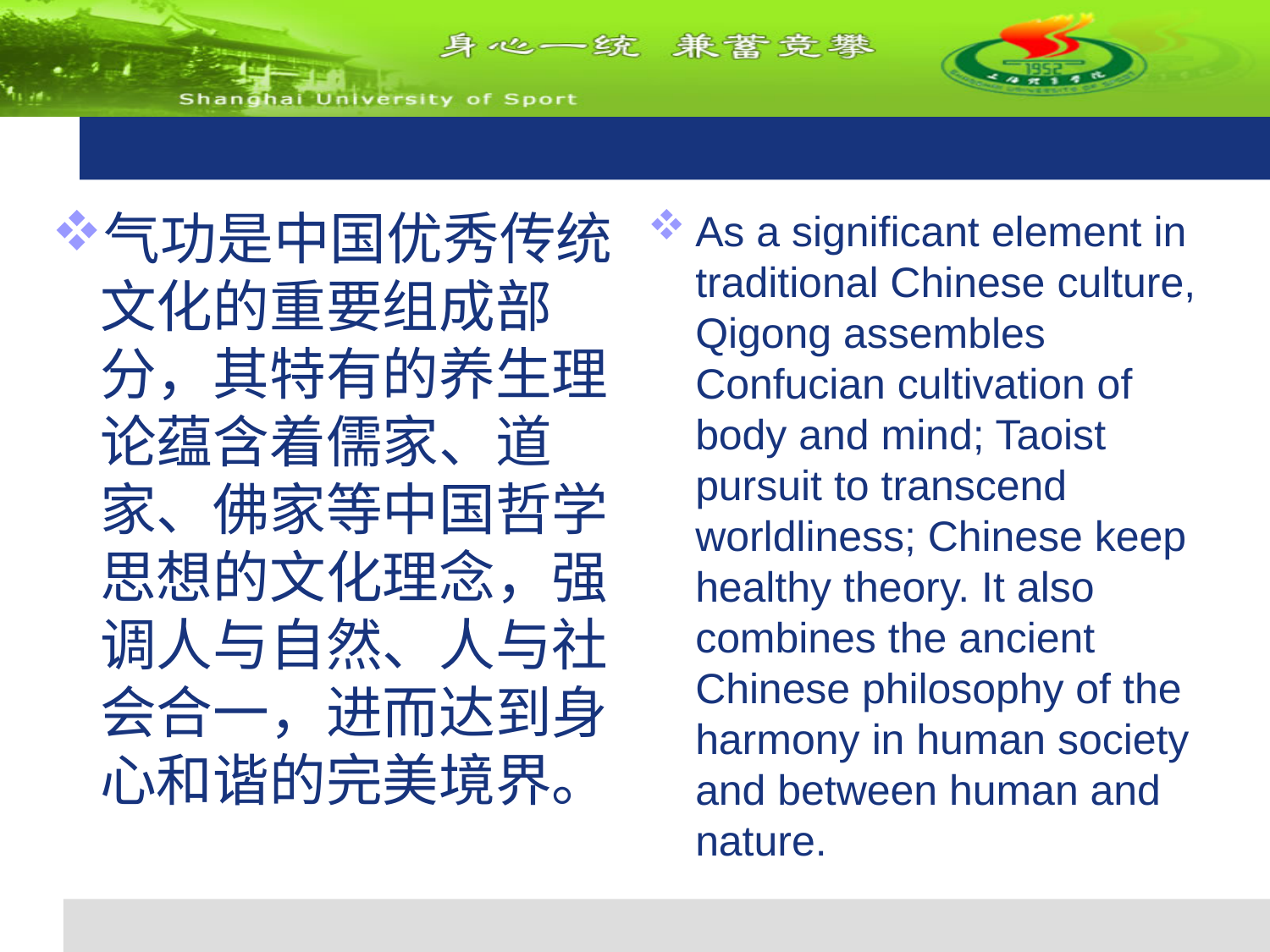

#
气功是中国优秀传统文化的重要组成部分，其特有的养生理论蕴含着儒家、道家、佛家等中国哲学思想的文化理念，强调人与自然、人与社会合一，进而达到身心和谐的完美境界。
As a significant element in traditional Chinese culture, Qigong assembles Confucian cultivation of body and mind; Taoist pursuit to transcend worldliness; Chinese keep healthy theory. It also combines the ancient Chinese philosophy of the harmony in human society and between human and nature.